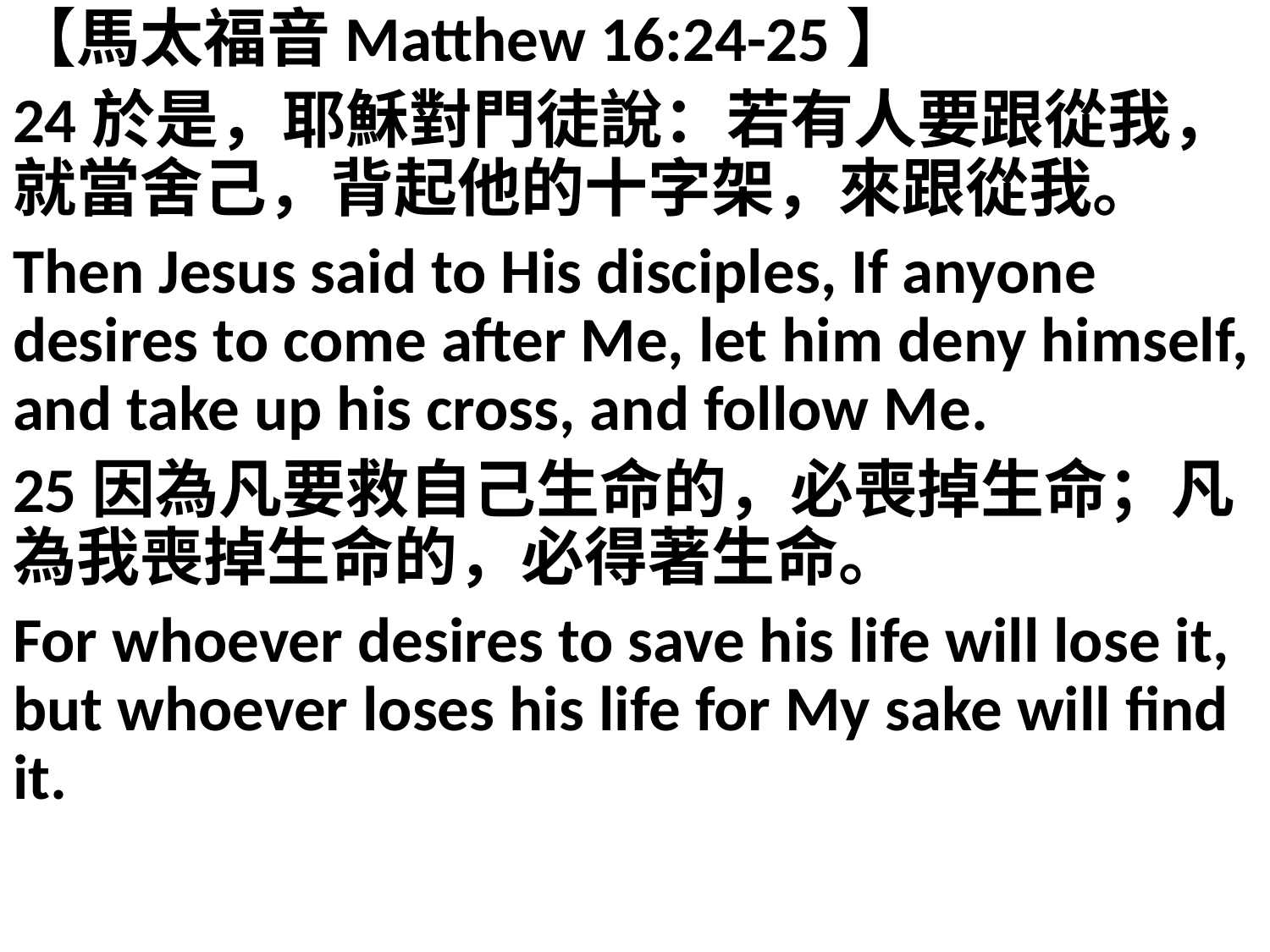

【馬太福音Matthew 16:24-25】
24於是，耶穌對門徒說：若有人要跟從我，就當舍己，背起他的十字架，來跟從我。
Then Jesus said to His disciples, If anyone desires to come after Me, let him deny himself, and take up his cross, and follow Me.
25因為凡要救自己生命的，必喪掉生命；凡為我喪掉生命的，必得著生命。
For whoever desires to save his life will lose it, but whoever loses his life for My sake will find it.